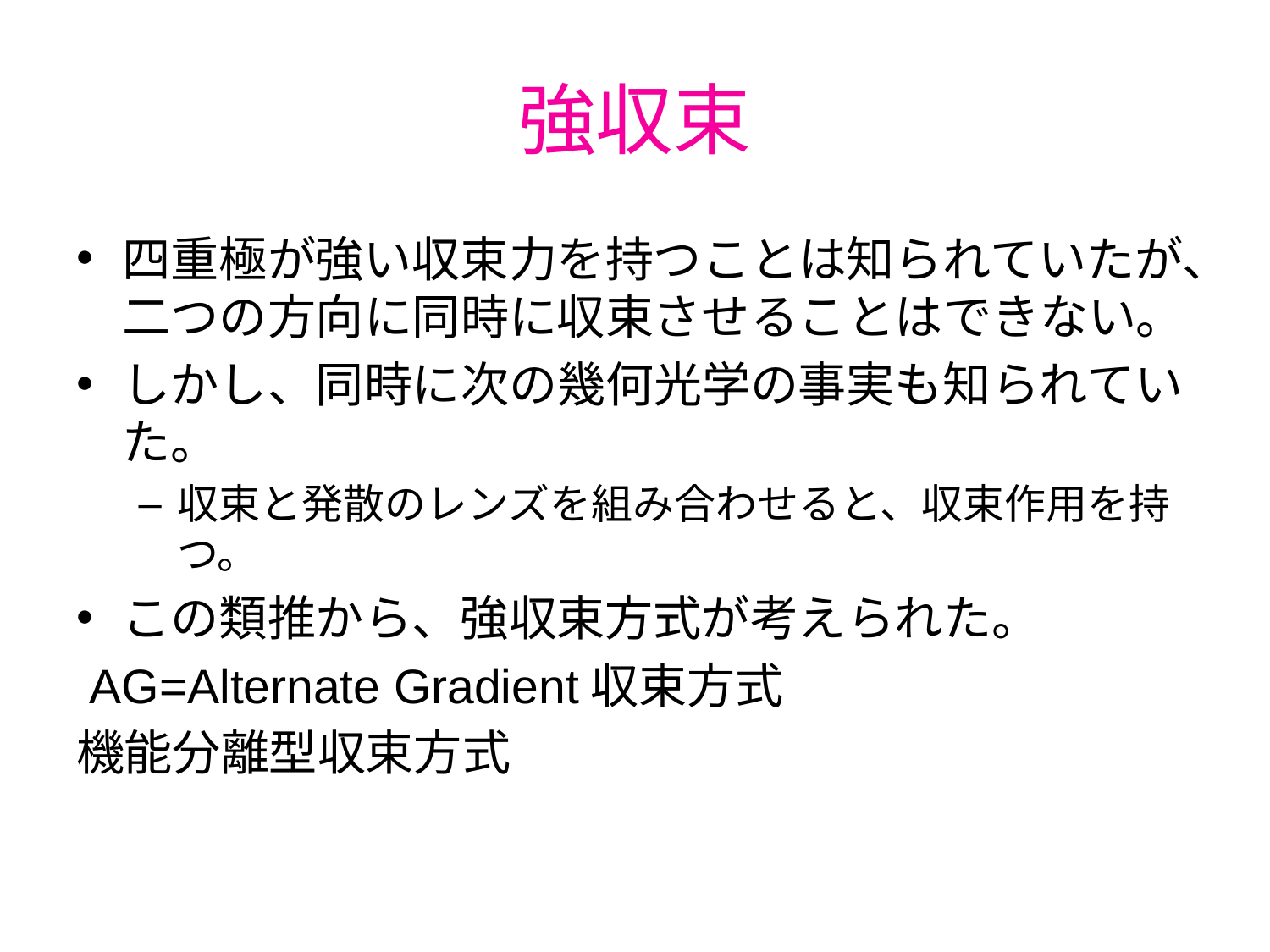

# 強収束
四重極が強い収束力を持つことは知られていたが、二つの方向に同時に収束させることはできない。
しかし、同時に次の幾何光学の事実も知られていた。
収束と発散のレンズを組み合わせると、収束作用を持つ。
この類推から、強収束方式が考えられた。
 AG=Alternate Gradient収束方式
機能分離型収束方式